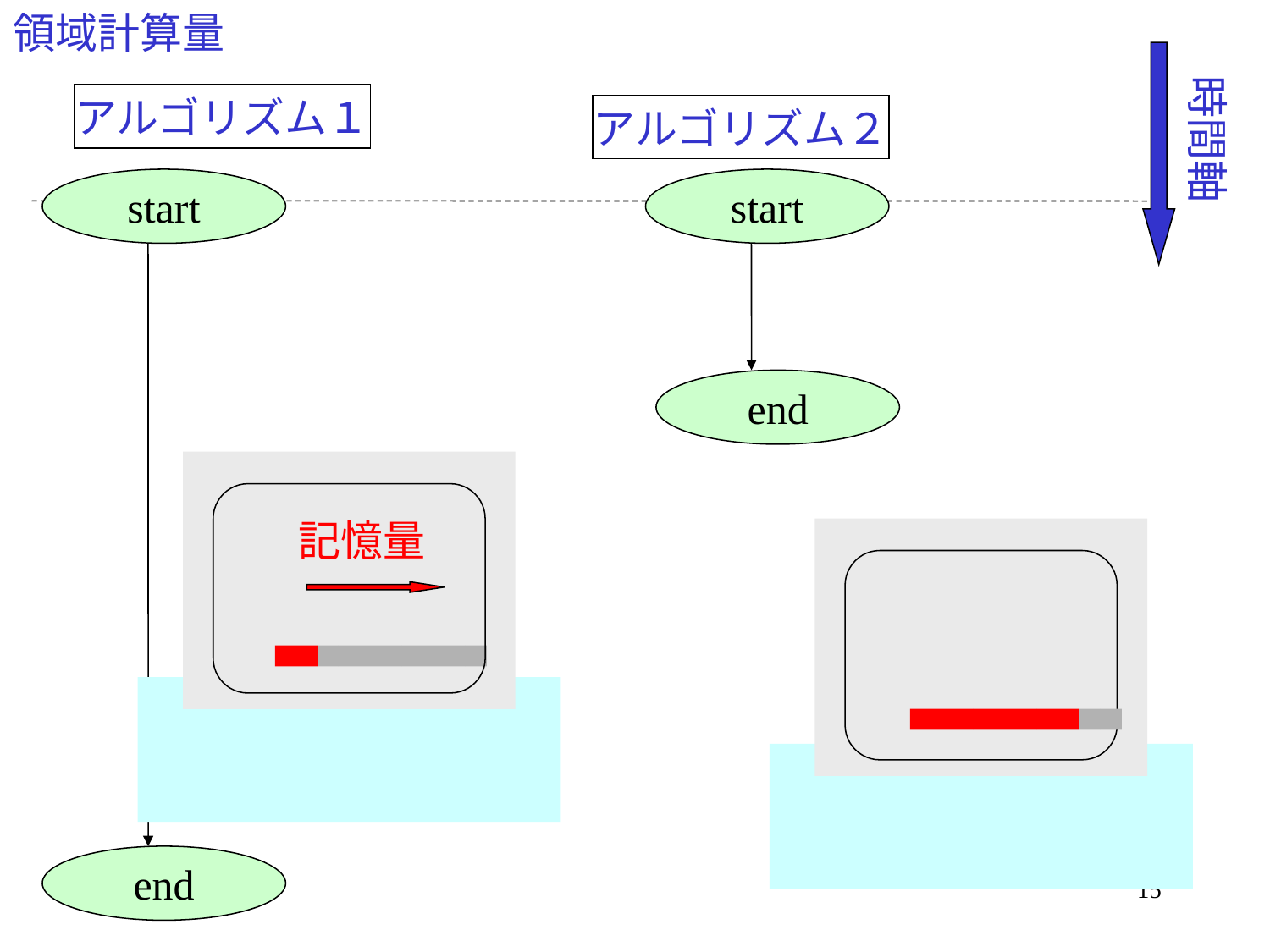

領域計算量

時間軸
アルゴリズム１
アルゴリズム２
start
start

end

記憶量

end
15